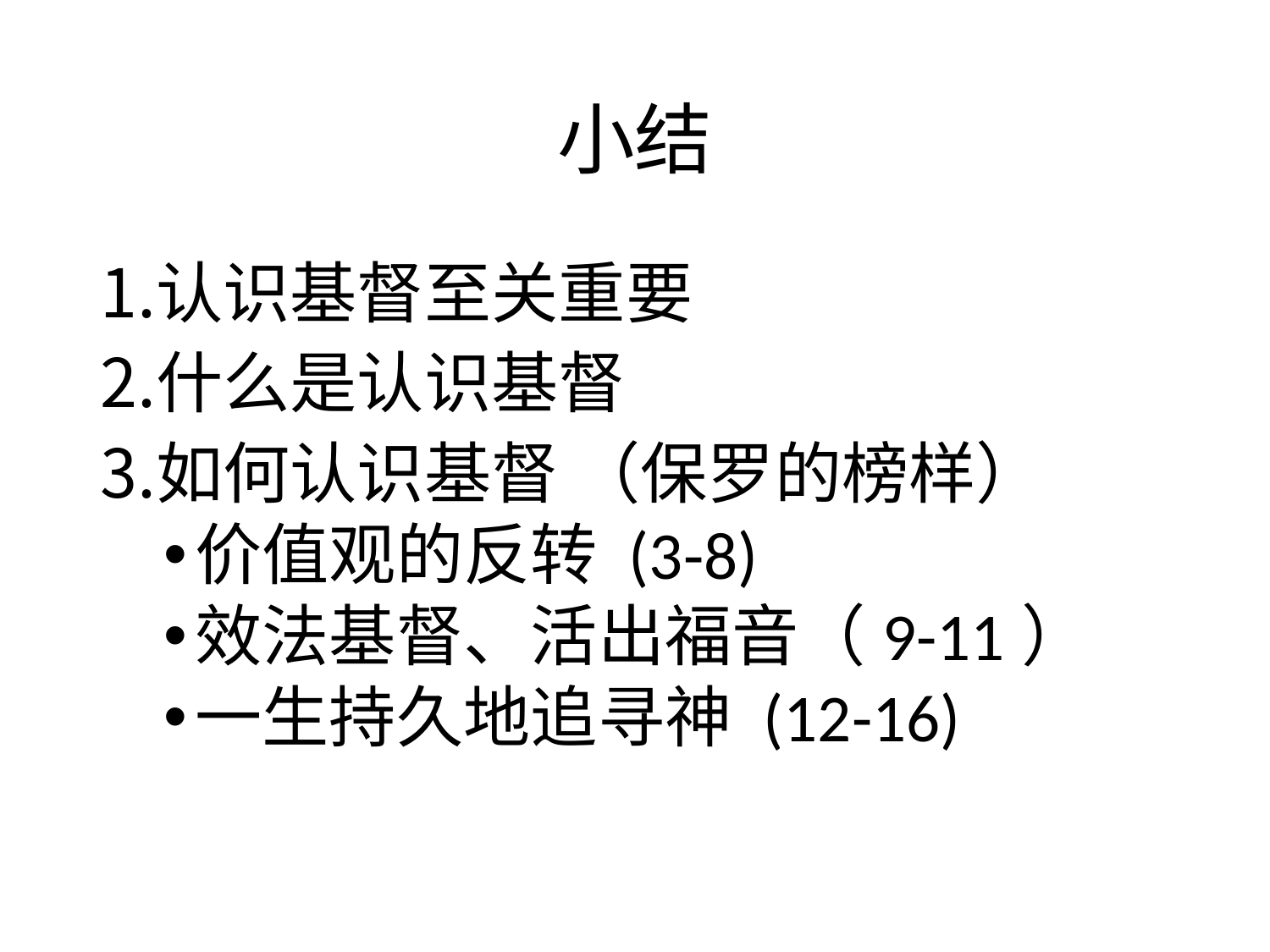

# 小结
认识基督至关重要
什么是认识基督
如何认识基督 （保罗的榜样）
价值观的反转 (3-8)
效法基督、活出福音（9-11）
一生持久地追寻神 (12-16)